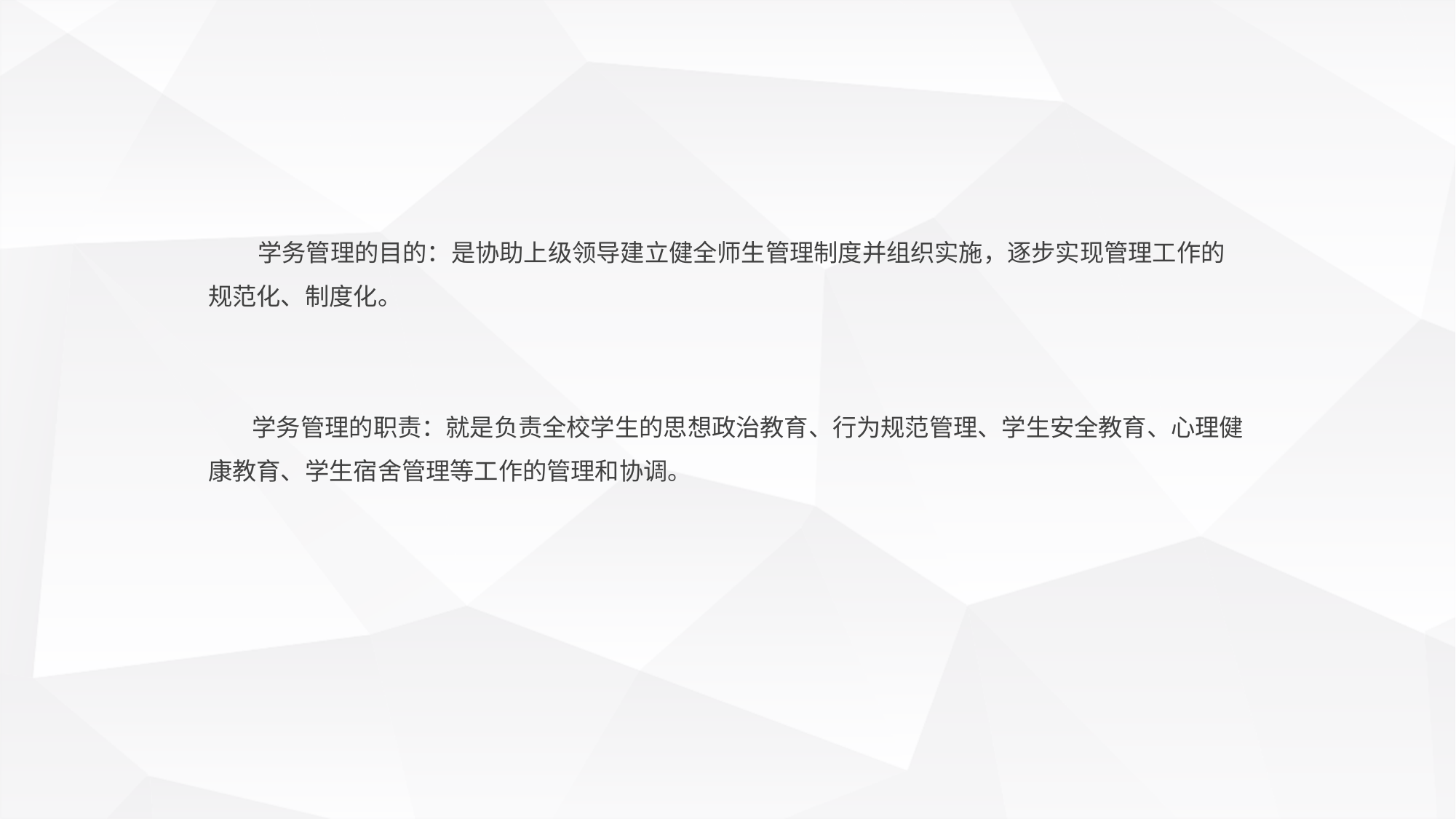

学务管理的目的：是协助上级领导建立健全师生管理制度并组织实施，逐步实现管理工作的规范化、制度化。

       学务管理的职责：就是负责全校学生的思想政治教育、行为规范管理、学生安全教育、心理健康教育、学生宿舍管理等工作的管理和协调。